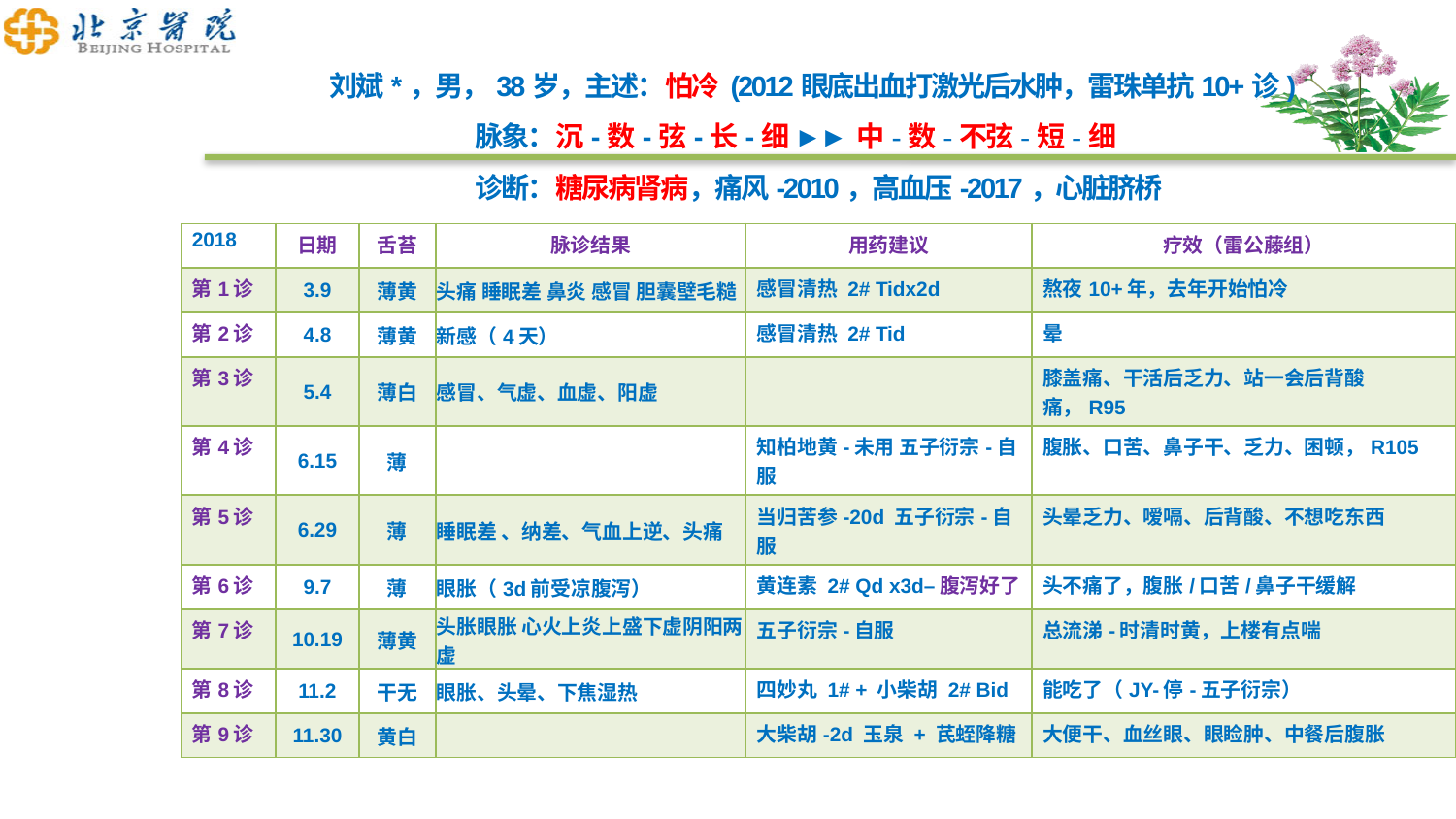

刘斌*，男，38岁，主述：怕冷 (2012眼底出血打激光后水肿，雷珠单抗10+诊)
	脉象：沉-数-弦-长-细 ►►  中-数-不弦-短-细
	诊断：糖尿病肾病，痛风-2010，高血压-2017，心脏脐桥
| 2018 | 日期 | 舌苔 | 脉诊结果 | 用药建议 | 疗效（雷公藤组） |
| --- | --- | --- | --- | --- | --- |
| 第1诊 | 3.9 | 薄黄 | 头痛 睡眠差 鼻炎 感冒 胆囊壁毛糙 | 感冒清热 2# Tidx2d | 熬夜10+年，去年开始怕冷 |
| 第2诊 | 4.8 | 薄黄 | 新感（4天） | 感冒清热 2# Tid | 晕 |
| 第3诊 | 5.4 | 薄白 | 感冒、气虚、血虚、阳虚 |  | 膝盖痛、干活后乏力、站一会后背酸痛，R95 |
| 第4诊 | 6.15 | 薄 |  | 知柏地黄-未用 五子衍宗-自服 | 腹胀、口苦、鼻子干、乏力、困顿，R105 |
| 第5诊 | 6.29 | 薄 | 睡眠差 、纳差、气血上逆、头痛 | 当归苦参-20d 五子衍宗-自服 | 头晕乏力、嗳嗝、后背酸、不想吃东西 |
| 第6诊 | 9.7 | 薄 | 眼胀（3d前受凉腹泻） | 黄连素 2# Qd x3d–腹泻好了 | 头不痛了，腹胀/口苦/鼻子干缓解 |
| 第7诊 | 10.19 | 薄黄 | 头胀眼胀 心火上炎上盛下虚阴阳两虚 | 五子衍宗-自服 | 总流涕-时清时黄，上楼有点喘 |
| 第8诊 | 11.2 | 干无 | 眼胀、头晕、下焦湿热 | 四妙丸 1# + 小柴胡 2# Bid | 能吃了（JY-停-五子衍宗） |
| 第9诊 | 11.30 | 黄白 |  | 大柴胡-2d 玉泉 + 芪蛭降糖 | 大便干、血丝眼、眼睑肿、中餐后腹胀 |